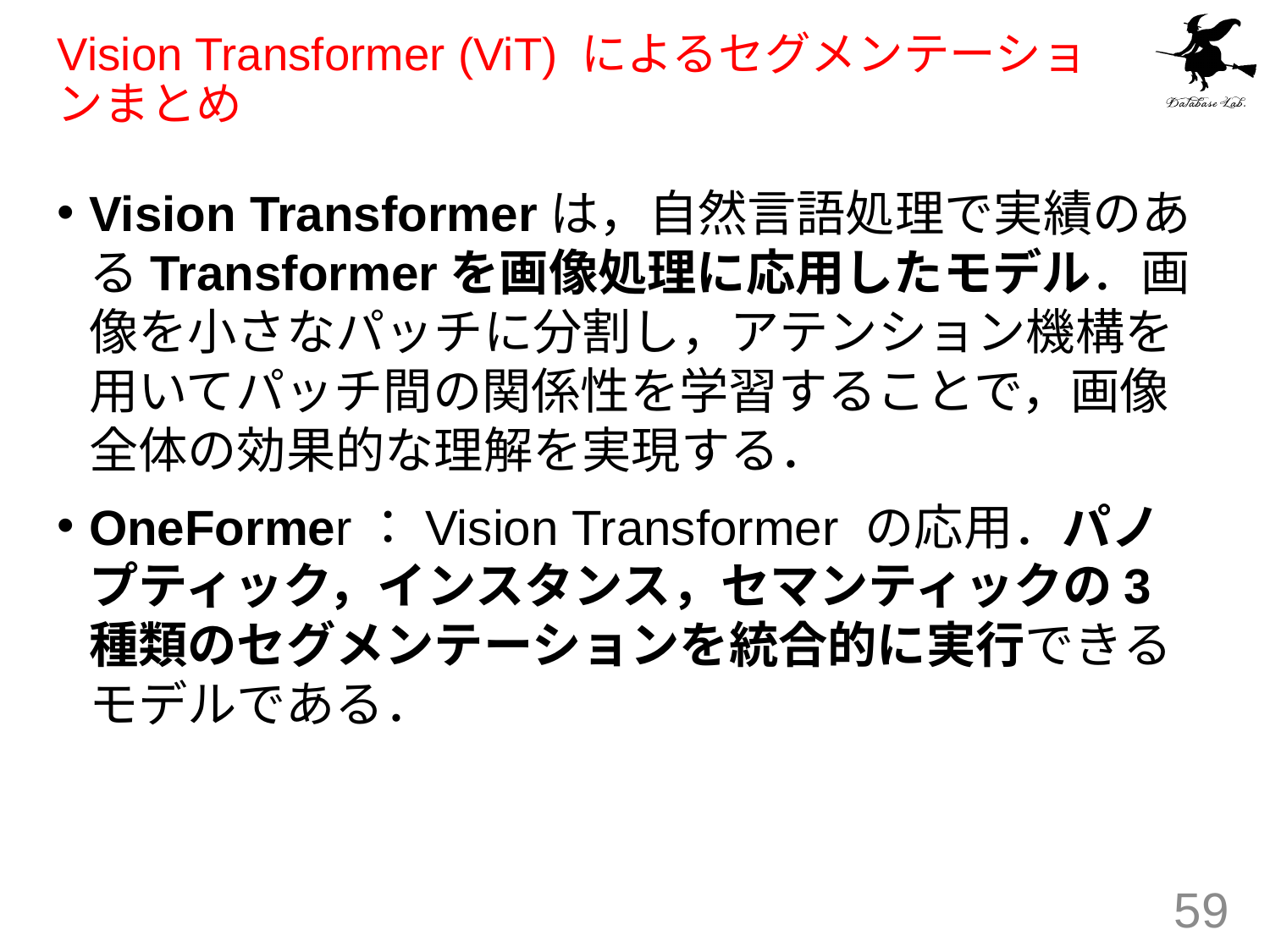

# Vision Transformer (ViT) によるセグメンテーションまとめ
Vision Transformerは，自然言語処理で実績のあるTransformerを画像処理に応用したモデル．画像を小さなパッチに分割し，アテンション機構を用いてパッチ間の関係性を学習することで，画像全体の効果的な理解を実現する．
OneFormer：Vision Transformer の応用．パノプティック，インスタンス，セマンティックの3種類のセグメンテーションを統合的に実行できるモデルである．
59